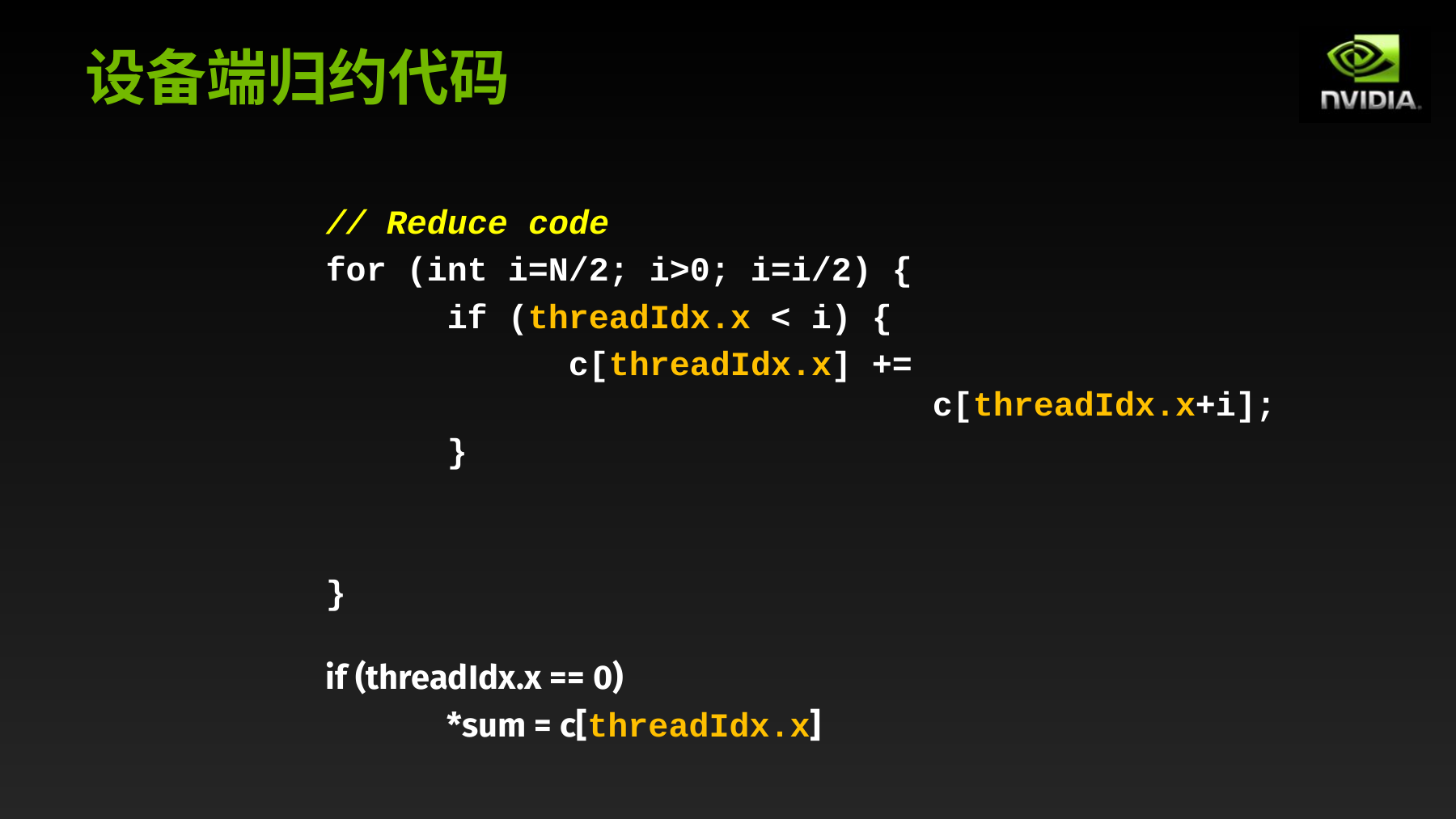

# 设备端归约代码
		// Reduce code
		for (int i=N/2; i>0; i=i/2) {
			if (threadIdx.x < i) {
				c[threadIdx.x] += 											c[threadIdx.x+i];
			}

		}

		if (threadIdx.x == 0)
			*sum = c[threadIdx.x]